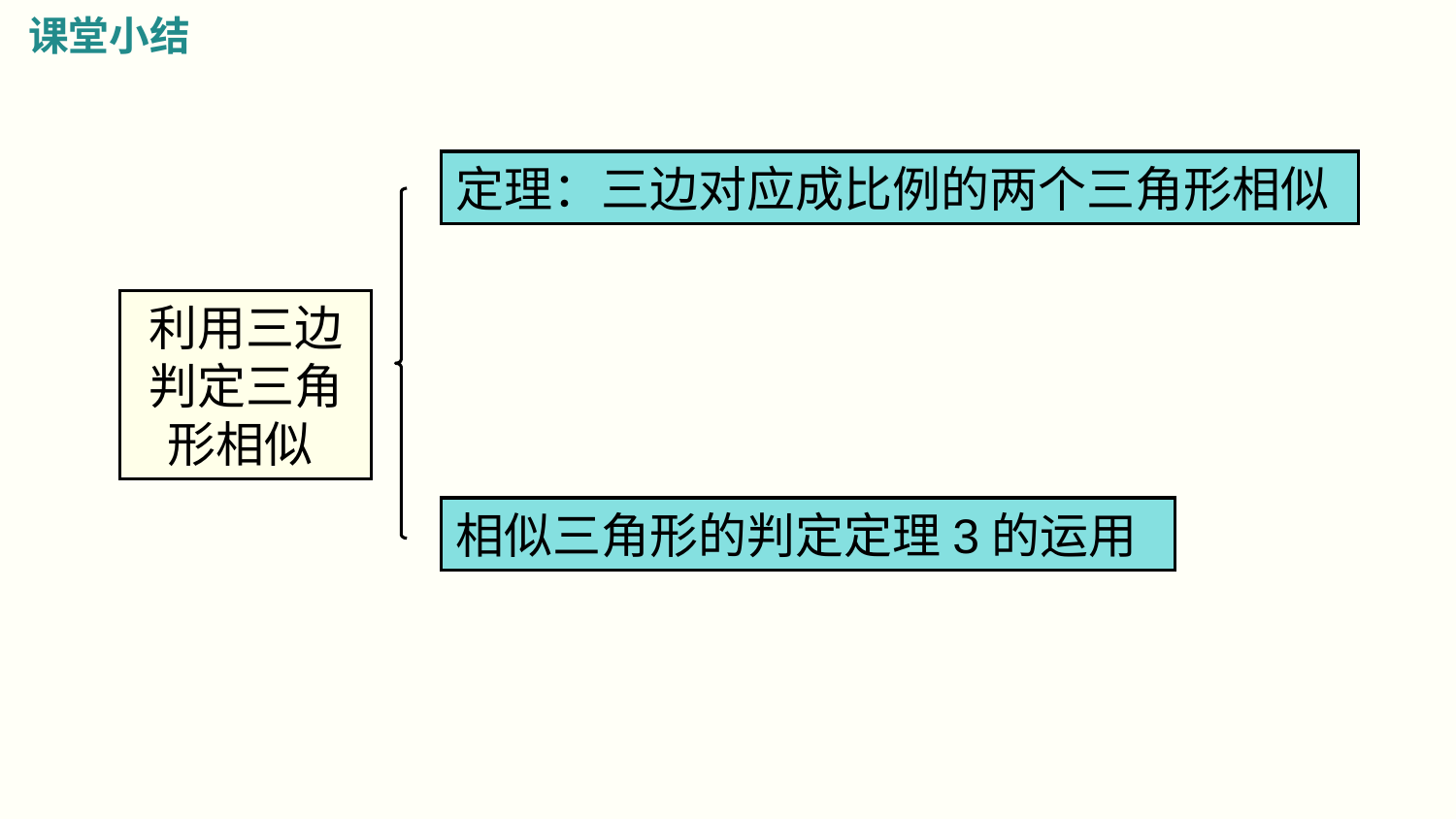

课堂小结
定理：三边对应成比例的两个三角形相似

利用三边判定三角形相似
相似三角形的判定定理3的运用